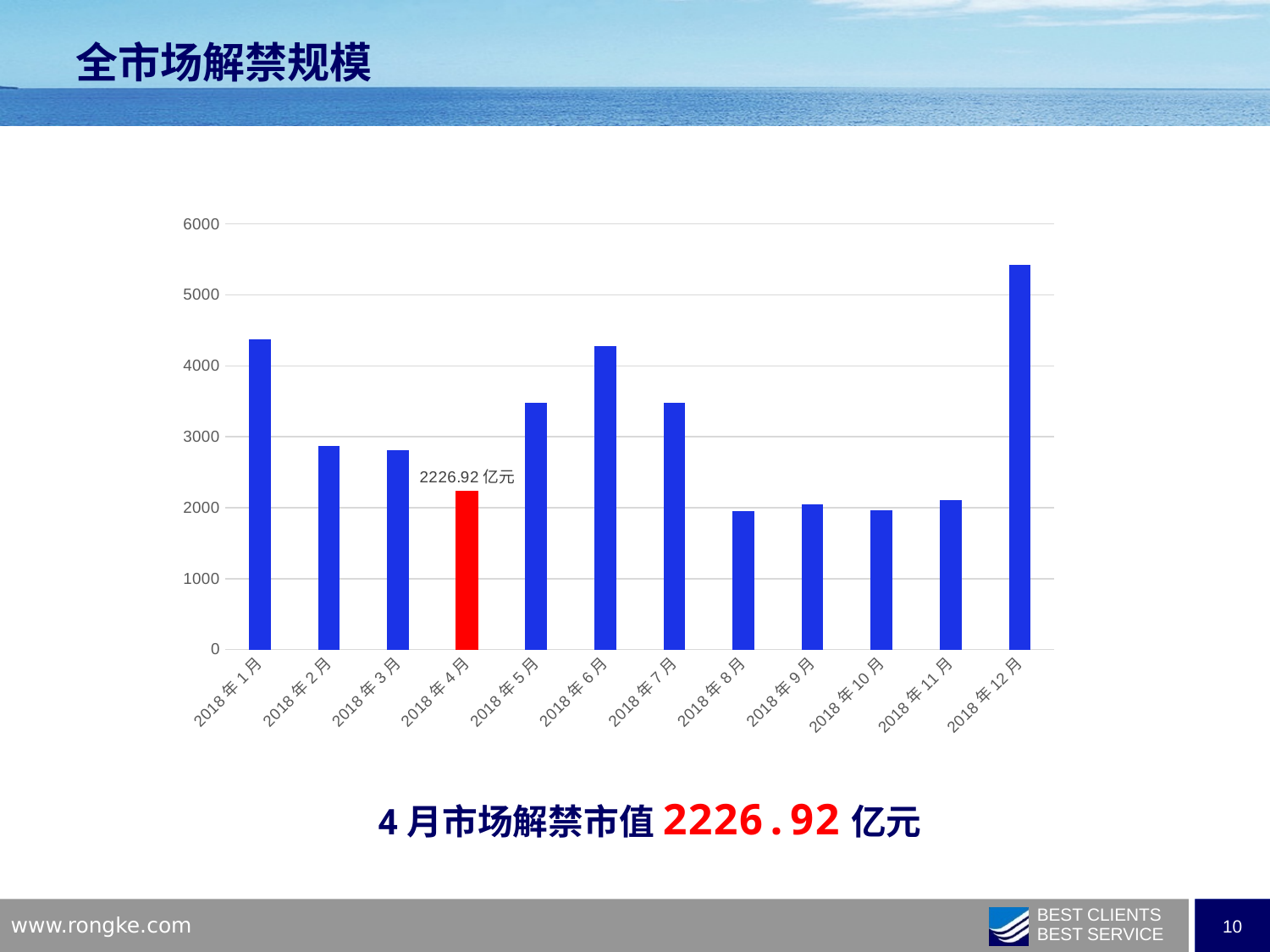

全市场解禁规模

### Chart

| Category | 开始流通市值(万元) |
|---|---|
| 43101 | 4370.466179 |
| 43132 | 2868.4940260000003 |
| 43160 | 2810.9941280000003 |
| 43191 | 2226.918345 |
| 43221 | 3474.9493740000003 |
| 43252 | 4277.852086 |
| 43282 | 3480.1606770000003 |
| 43313 | 1945.9152589999999 |
| 43344 | 2041.238649 |
| 43374 | 1961.268729 |
| 43405 | 2108.836298 |
| 43435 | 5423.487091 |
4月市场解禁市值2226.92亿元